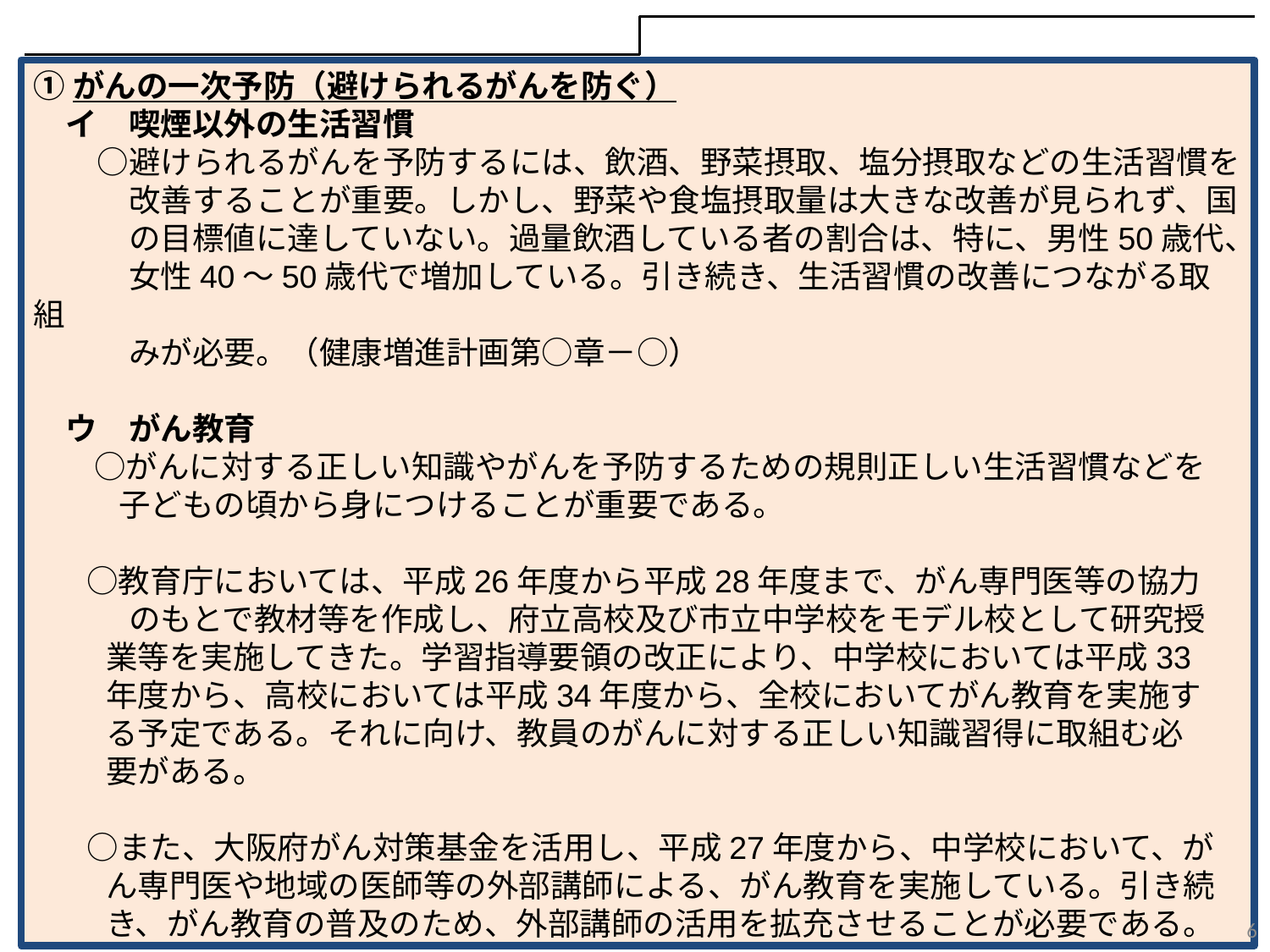

①がんの一次予防（避けられるがんを防ぐ）
　イ　喫煙以外の生活習慣
　　○避けられるがんを予防するには、飲酒、野菜摂取、塩分摂取などの生活習慣を
　　　改善することが重要。しかし、野菜や食塩摂取量は大きな改善が見られず、国
　　　の目標値に達していない。過量飲酒している者の割合は、特に、男性50歳代、
　　　女性40～50歳代で増加している。引き続き、生活習慣の改善につながる取組
　　　みが必要。（健康増進計画第○章－○）

　ウ　がん教育
 　  ○がんに対する正しい知識やがんを予防するための規則正しい生活習慣などを
　　   子どもの頃から身につけることが重要である。

　   ○教育庁においては、平成26年度から平成28年度まで、がん専門医等の協力
　　　のもとで教材等を作成し、府立高校及び市立中学校をモデル校として研究授
         業等を実施してきた。学習指導要領の改正により、中学校においては平成33
         年度から、高校においては平成34年度から、全校においてがん教育を実施す
         る予定である。それに向け、教員のがんに対する正しい知識習得に取組む必
         要がある。

　   ○また、大阪府がん対策基金を活用し、平成27年度から、中学校において、が
         ん専門医や地域の医師等の外部講師による、がん教育を実施している。引き続
         き、がん教育の普及のため、外部講師の活用を拡充させることが必要である。

6